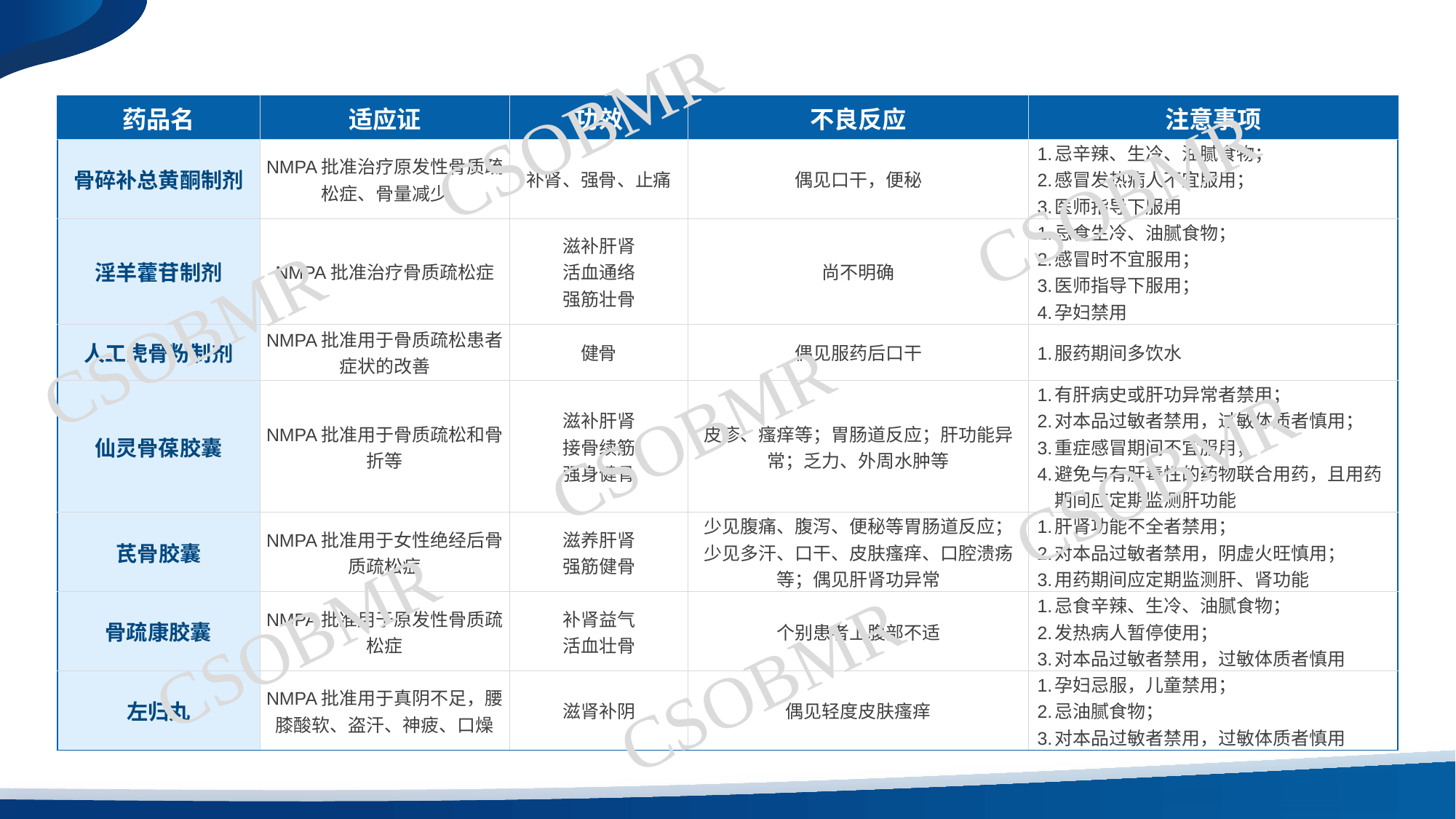

CSOBMR
| 药品名 | 适应证 | 功效 | 不良反应 | 注意事项 |
| --- | --- | --- | --- | --- |
| 骨碎补总黄酮制剂 | NMPA批准治疗原发性骨质疏松症、骨量减少 | 补肾、强骨、止痛 | 偶见口干，便秘 | 忌辛辣、生冷、油腻食物； 感冒发热病人不宜服用； 医师指导下服用 |
| 淫羊藿苷制剂 | NMPA批准治疗骨质疏松症 | 滋补肝肾 活血通络 强筋壮骨 | 尚不明确 | 忌食生冷、油腻食物； 感冒时不宜服用； 医师指导下服用； 孕妇禁用 |
| 人工虎骨粉制剂 | NMPA批准用于骨质疏松患者症状的改善 | 健骨 | 偶见服药后口干 | 服药期间多饮水 |
| 仙灵骨葆胶囊 | NMPA批准用于骨质疏松和骨折等 | 滋补肝肾 接骨续筋 强身健骨 | 皮疹、瘙痒等；胃肠道反应；肝功能异常；乏力、外周水肿等 | 有肝病史或肝功异常者禁用； 对本品过敏者禁用，过敏体质者慎用； 重症感冒期间不宜服用； 避免与有肝毒性的药物联合用药，且用药期间应定期监测肝功能 |
| 芪骨胶囊 | NMPA批准用于女性绝经后骨质疏松症 | 滋养肝肾 强筋健骨 | 少见腹痛、腹泻、便秘等胃肠道反应；少见多汗、口干、皮肤瘙痒、口腔溃疡等；偶见肝肾功异常 | 肝肾功能不全者禁用； 对本品过敏者禁用，阴虚火旺慎用； 用药期间应定期监测肝、肾功能 |
| 骨疏康胶囊 | NMPA批准用于原发性骨质疏松症 | 补肾益气 活血壮骨 | 个别患者上腹部不适 | 忌食辛辣、生冷、油腻食物； 发热病人暂停使用； 对本品过敏者禁用，过敏体质者慎用 |
| 左归丸 | NMPA批准用于真阴不足，腰膝酸软、盗汗、神疲、口燥 | 滋肾补阴 | 偶见轻度皮肤瘙痒 | 孕妇忌服，儿童禁用； 忌油腻食物； 对本品过敏者禁用，过敏体质者慎用 |
CSOBMR
CSOBMR
CSOBMR
CSOBMR
CSOBMR
CSOBMR